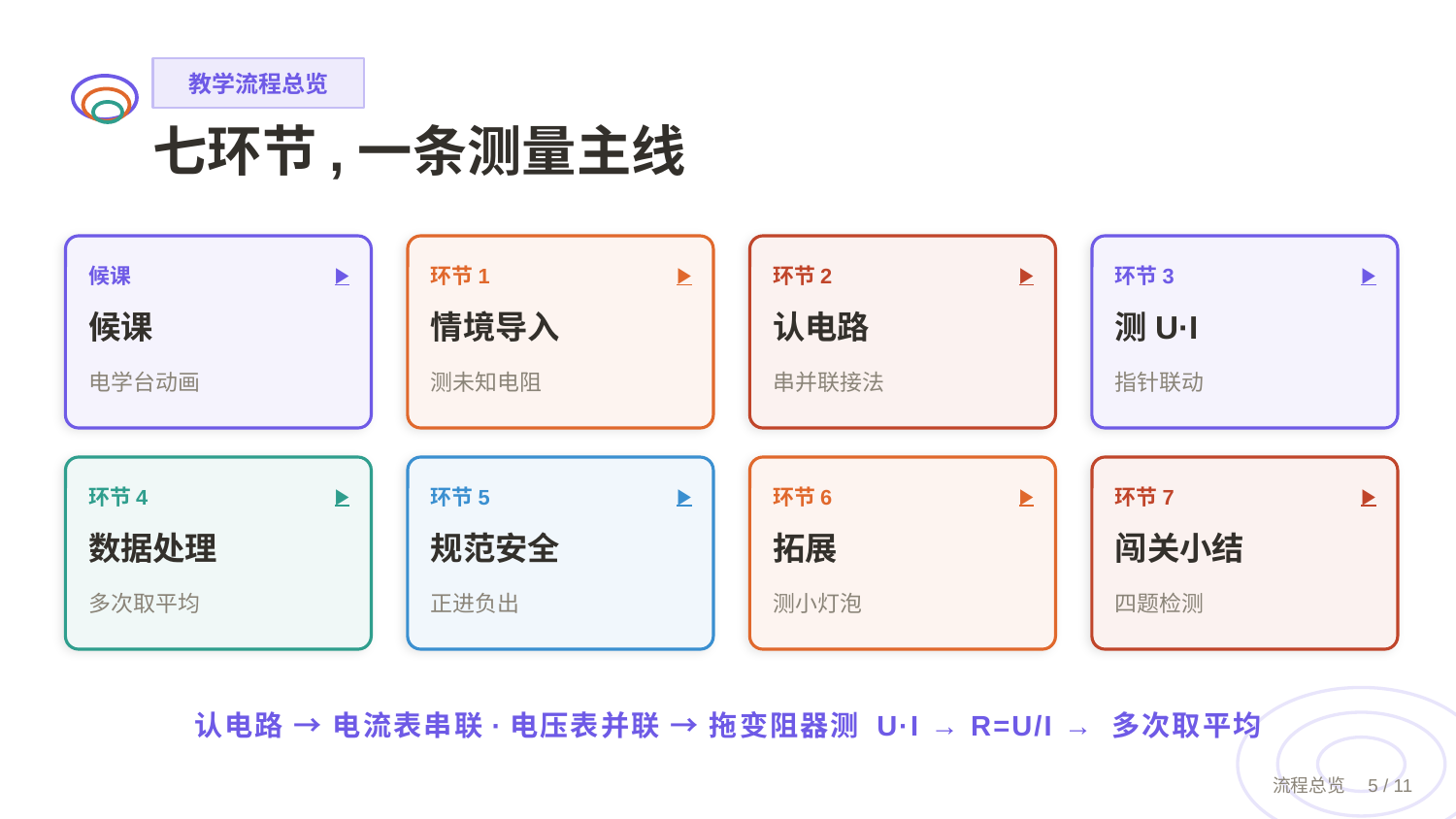

教学流程总览

七环节,一条测量主线

▶
▶
▶
▶
候课
环节1
环节2
环节3
候课
情境导入
认电路
测U·I
电学台动画
测未知电阻
串并联接法
指针联动

▶
▶
▶
▶
环节4
环节5
环节6
环节7
数据处理
规范安全
拓展
闯关小结
多次取平均
正进负出
测小灯泡
四题检测

认电路 → 电流表串联·电压表并联 → 拖变阻器测 U·I → R=U/I → 多次取平均

流程总览　5 / 11